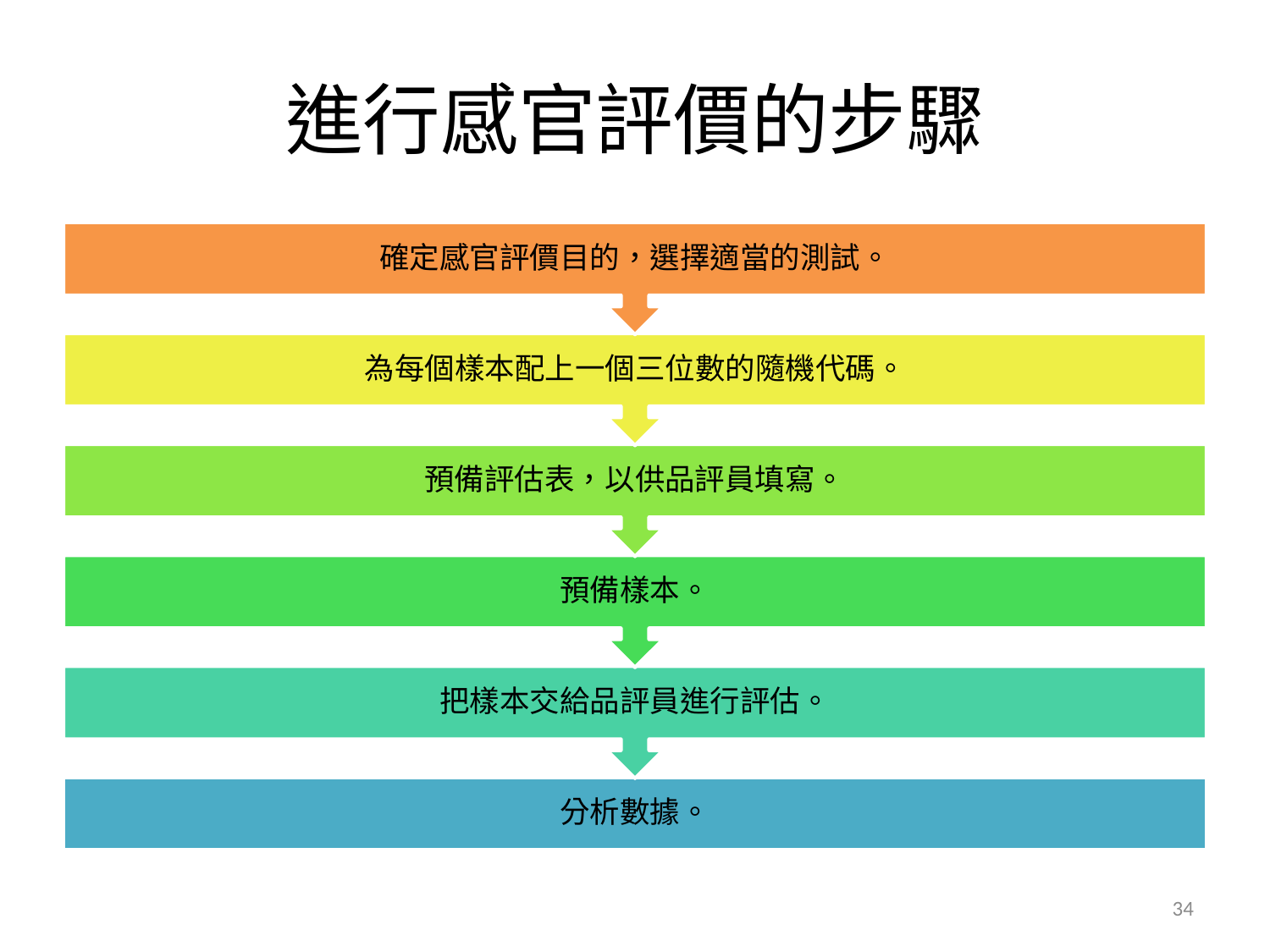

# 進行感官評價的步驟
分析數據。
把樣本交給品評員進行評估。
預備樣本。
預備評估表，以供品評員填寫。
為每個樣本配上一個三位數的隨機代碼。
確定感官評價目的，選擇適當的測試。
34